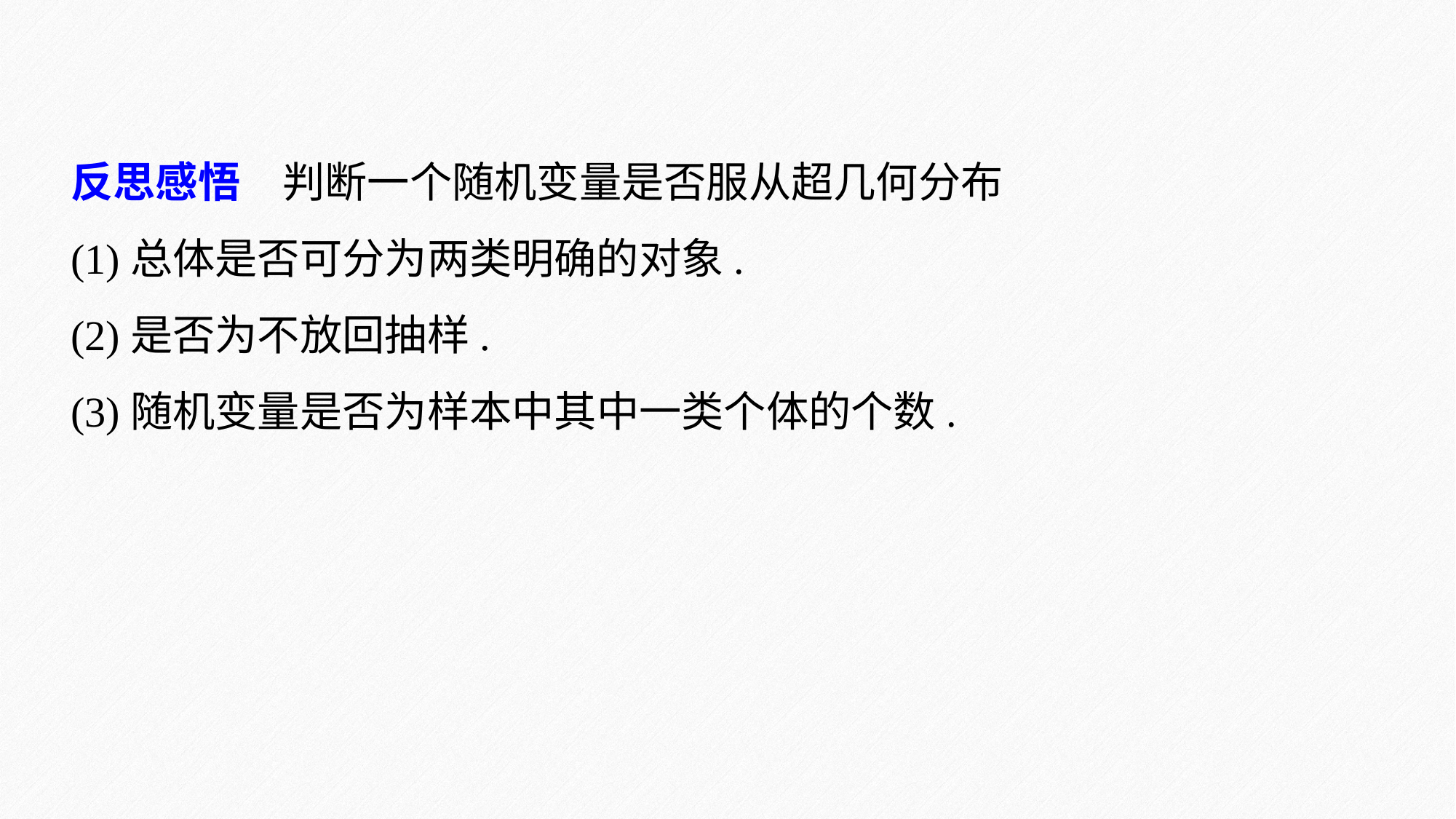

反思感悟　判断一个随机变量是否服从超几何分布
(1)总体是否可分为两类明确的对象.
(2)是否为不放回抽样.
(3)随机变量是否为样本中其中一类个体的个数.